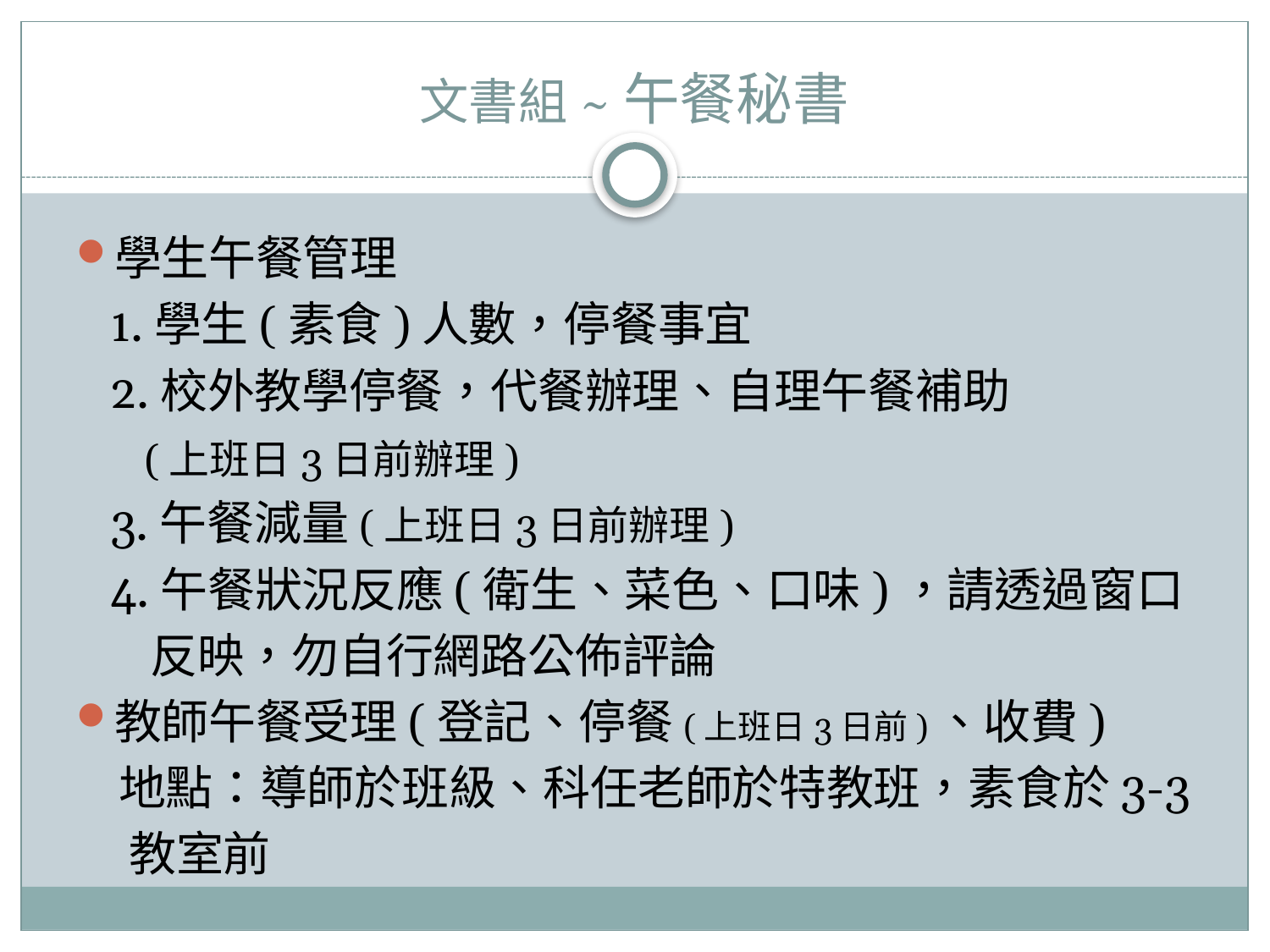

# 文書組~午餐秘書
學生午餐管理
   1.學生(素食)人數，停餐事宜
   2.校外教學停餐，代餐辦理、自理午餐補助
      (上班日3日前辦理)
   3.午餐減量(上班日3日前辦理)
   4.午餐狀況反應(衛生、菜色、口味)，請透過窗口
      反映，勿自行網路公佈評論
教師午餐受理(登記、停餐(上班日3日前)、收費)
   地點：導師於班級、科任老師於特教班，素食於3-3
    教室前